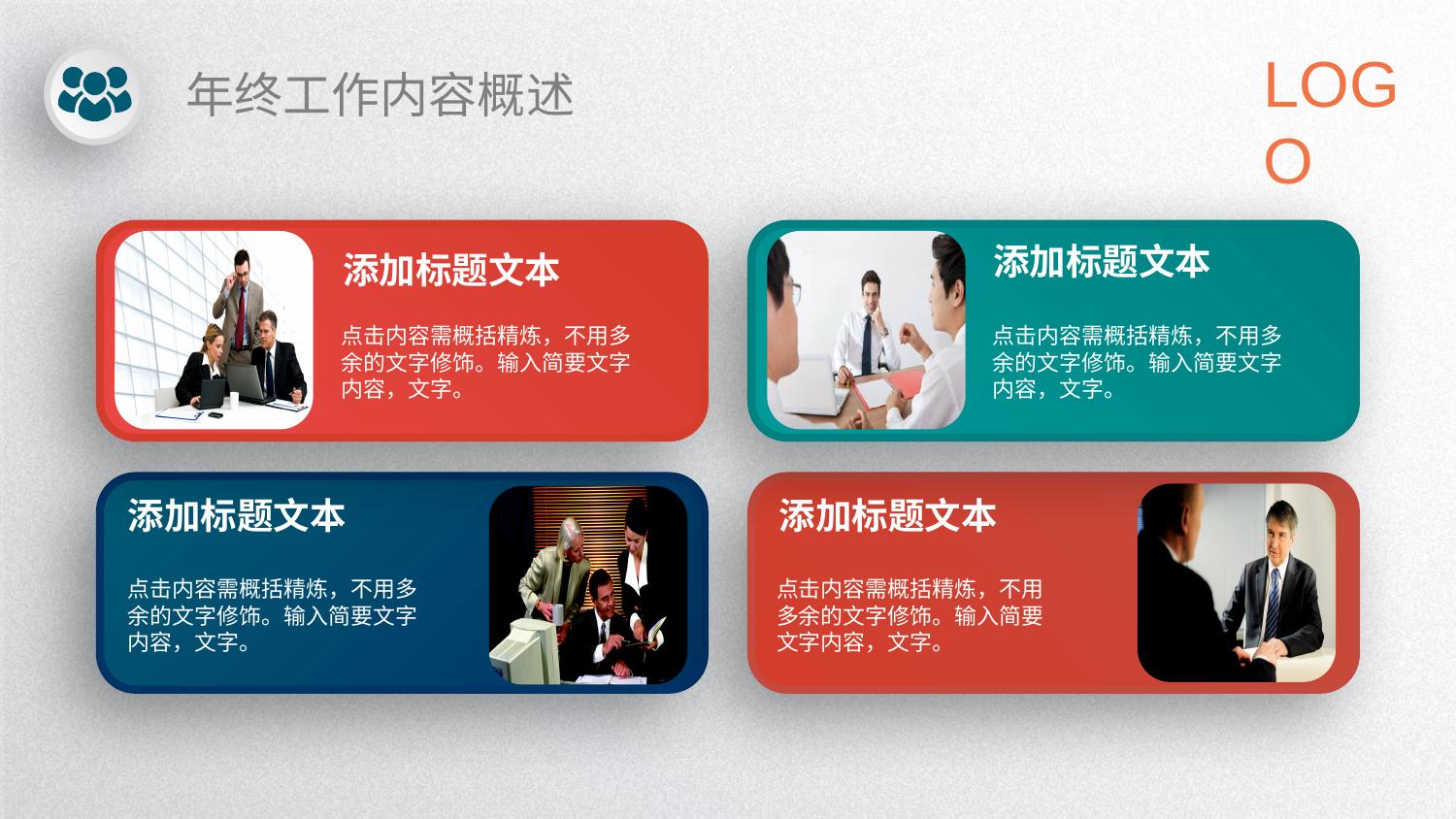

LOGO

年终工作内容概述

添加标题文本
添加标题文本
点击内容需概括精炼，不用多余的文字修饰。输入简要文字内容，文字。
点击内容需概括精炼，不用多余的文字修饰。输入简要文字内容，文字。

添加标题文本
添加标题文本
点击内容需概括精炼，不用多余的文字修饰。输入简要文字内容，文字。
点击内容需概括精炼，不用多余的文字修饰。输入简要文字内容，文字。